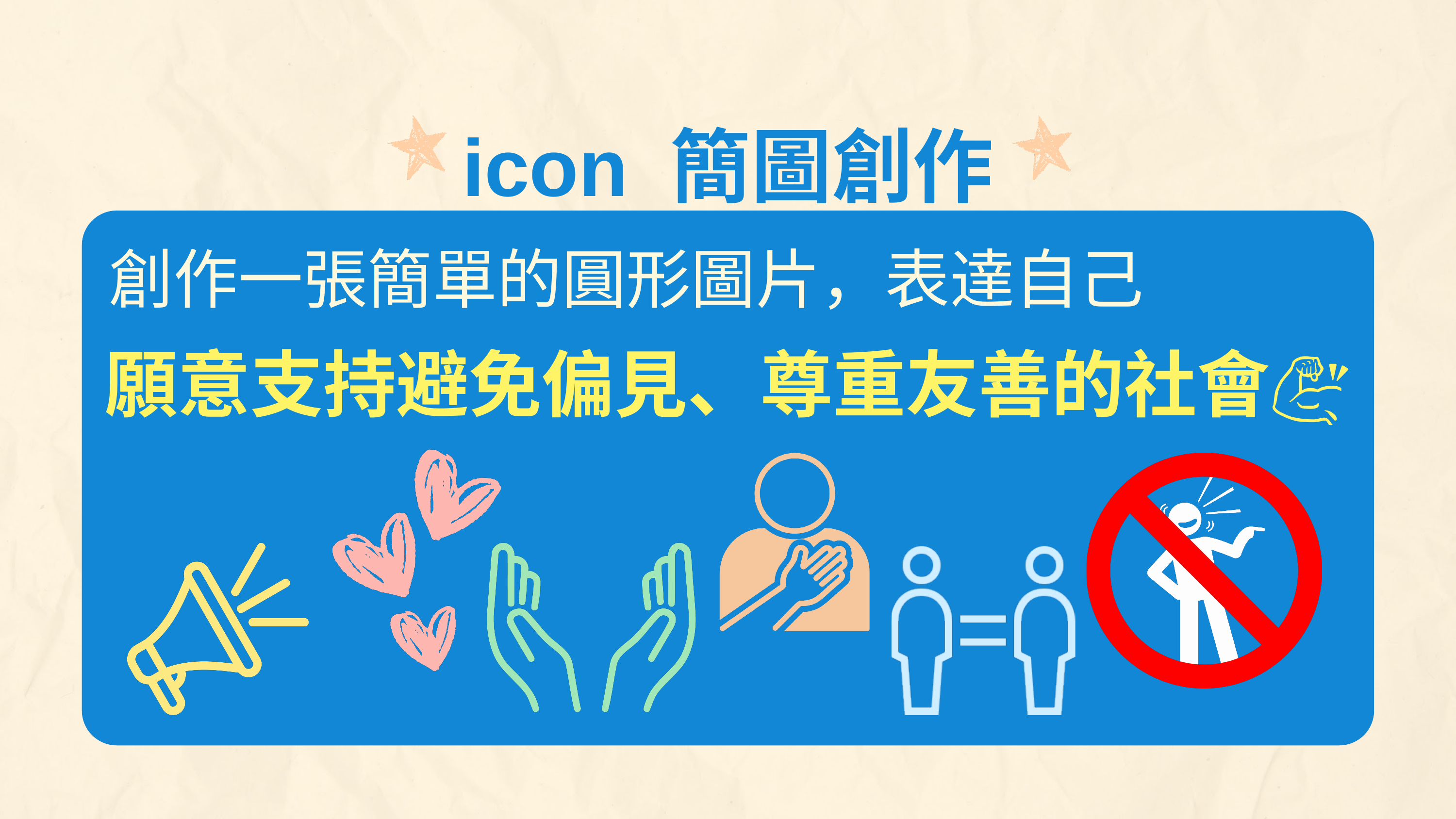

icon 簡圖創作

創作一張簡單的圓形圖片，表達自己
願意支持避免偏見、尊重友善的社會💪